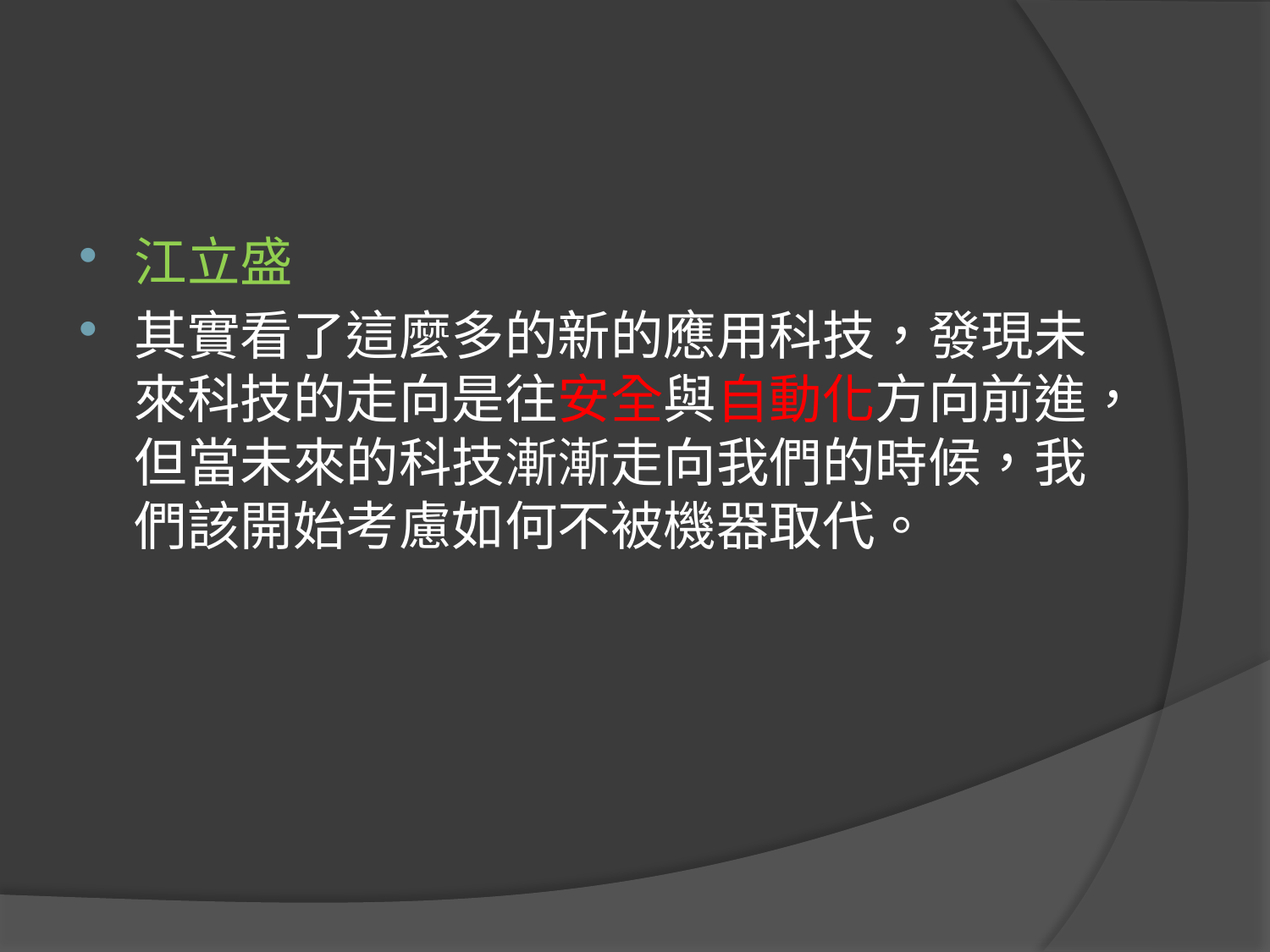

#
江立盛
其實看了這麼多的新的應用科技，發現未來科技的走向是往安全與自動化方向前進，但當未來的科技漸漸走向我們的時候，我們該開始考慮如何不被機器取代。